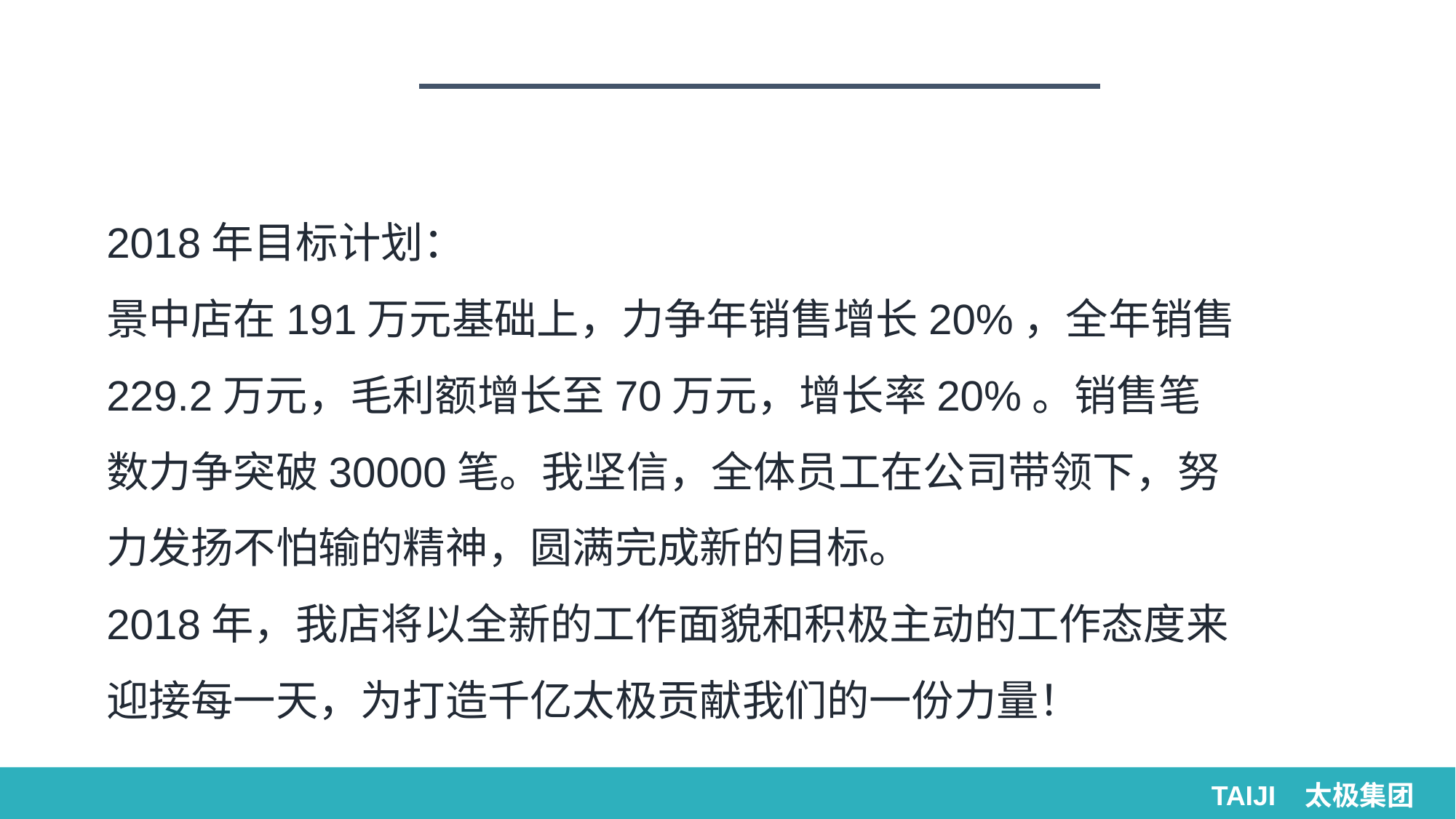

2018年目标计划：
景中店在191万元基础上，力争年销售增长20%，全年销售229.2万元，毛利额增长至70万元，增长率20%。销售笔数力争突破30000笔。我坚信，全体员工在公司带领下，努力发扬不怕输的精神，圆满完成新的目标。
2018年，我店将以全新的工作面貌和积极主动的工作态度来迎接每一天，为打造千亿太极贡献我们的一份力量！

TAIJI   太极集团